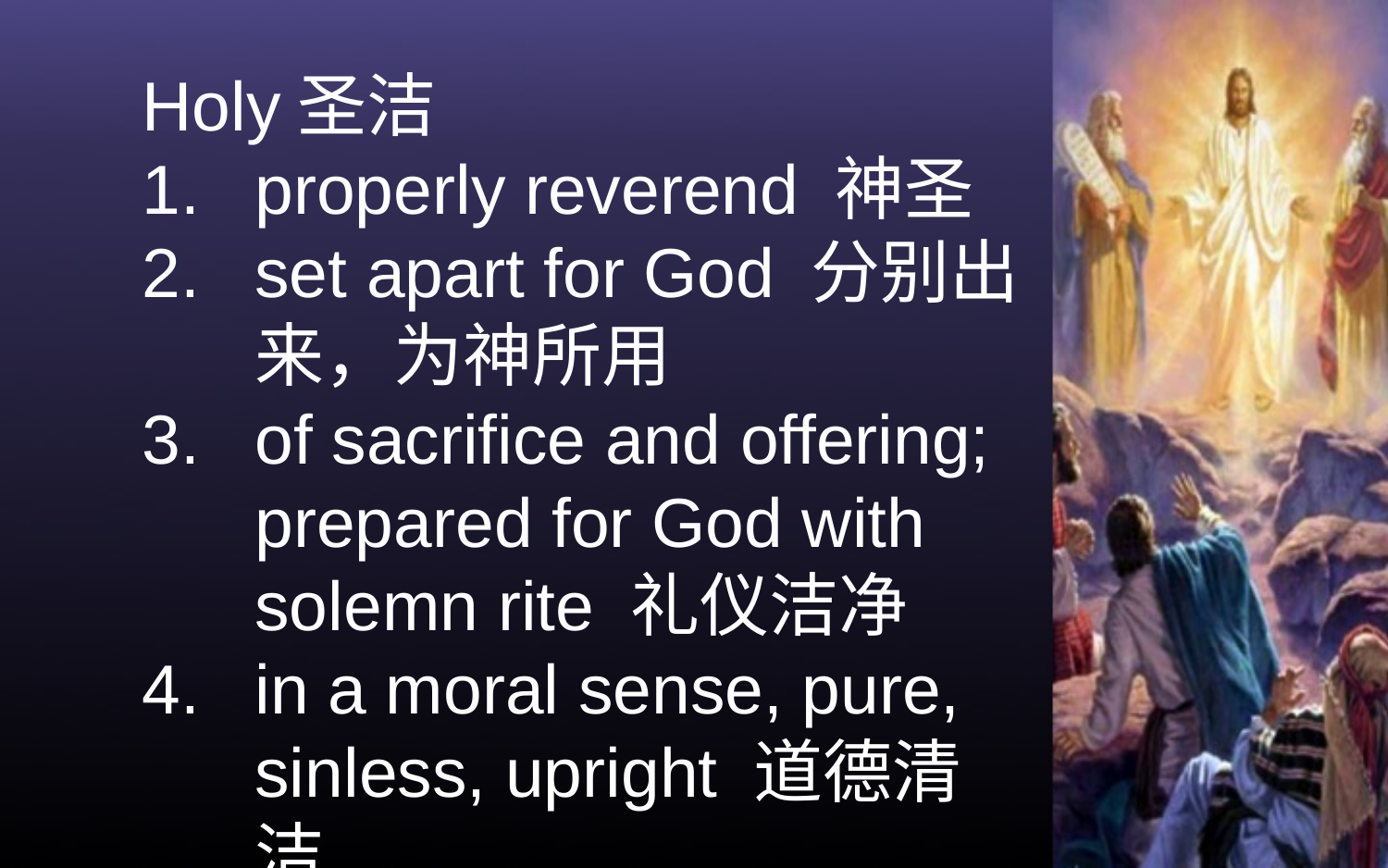

Holy圣洁
properly reverend 神圣
set apart for God 分别出来，为神所用
of sacrifice and offering; prepared for God with solemn rite 礼仪洁净
in a moral sense, pure, sinless, upright 道德清洁